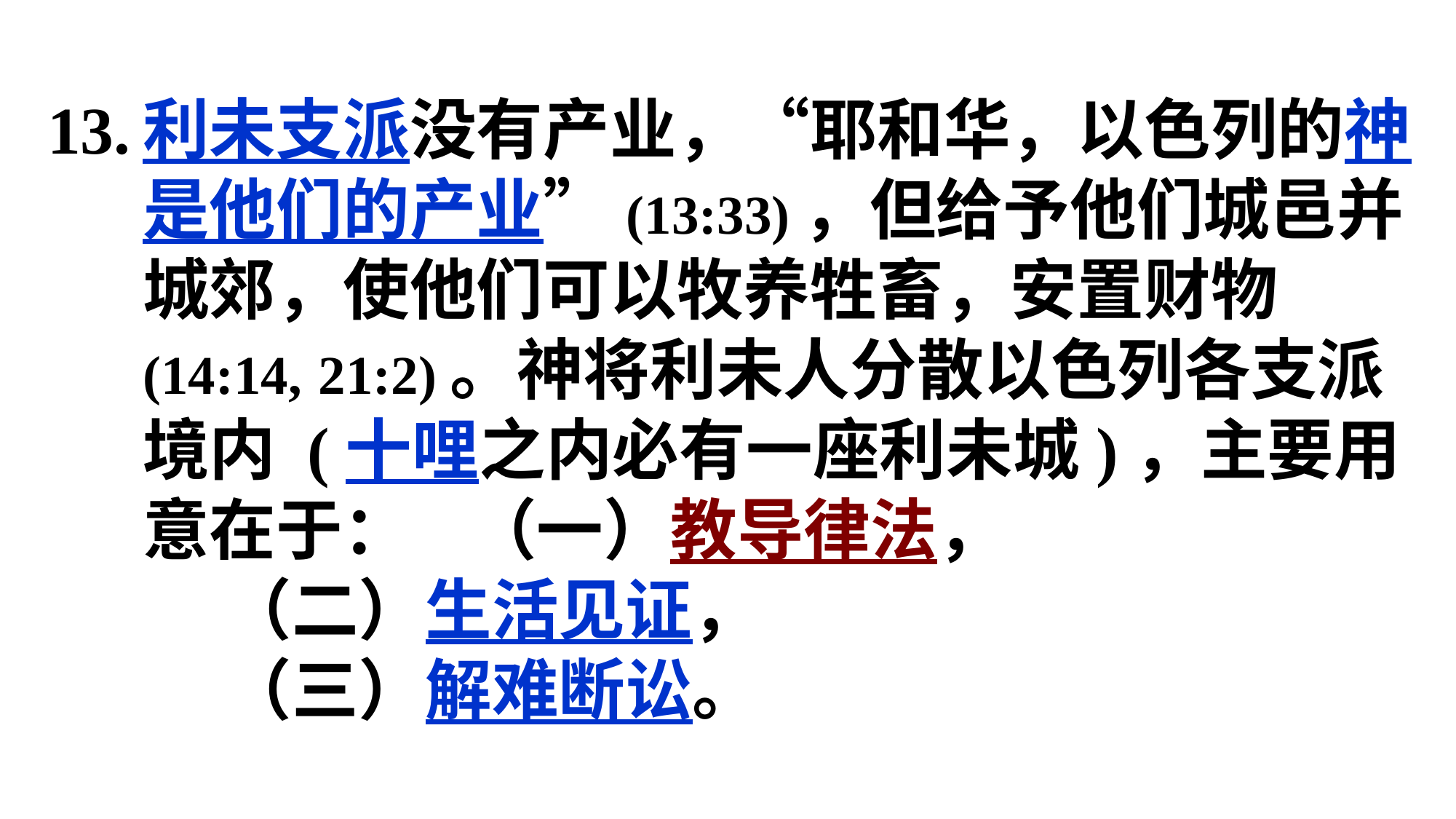

13.	利未支派没有产业，“耶和华，以色列的神是他们的产业”(13:33)，但给予他们城邑并城郊，使他们可以牧养牲畜，安置财物(14:14, 21:2)。神将利未人分散以色列各支派境内 (十哩之内必有一座利未城)，主要用意在于：   	（一）教导律法，
		（二）生活见证，
		（三）解难断讼。